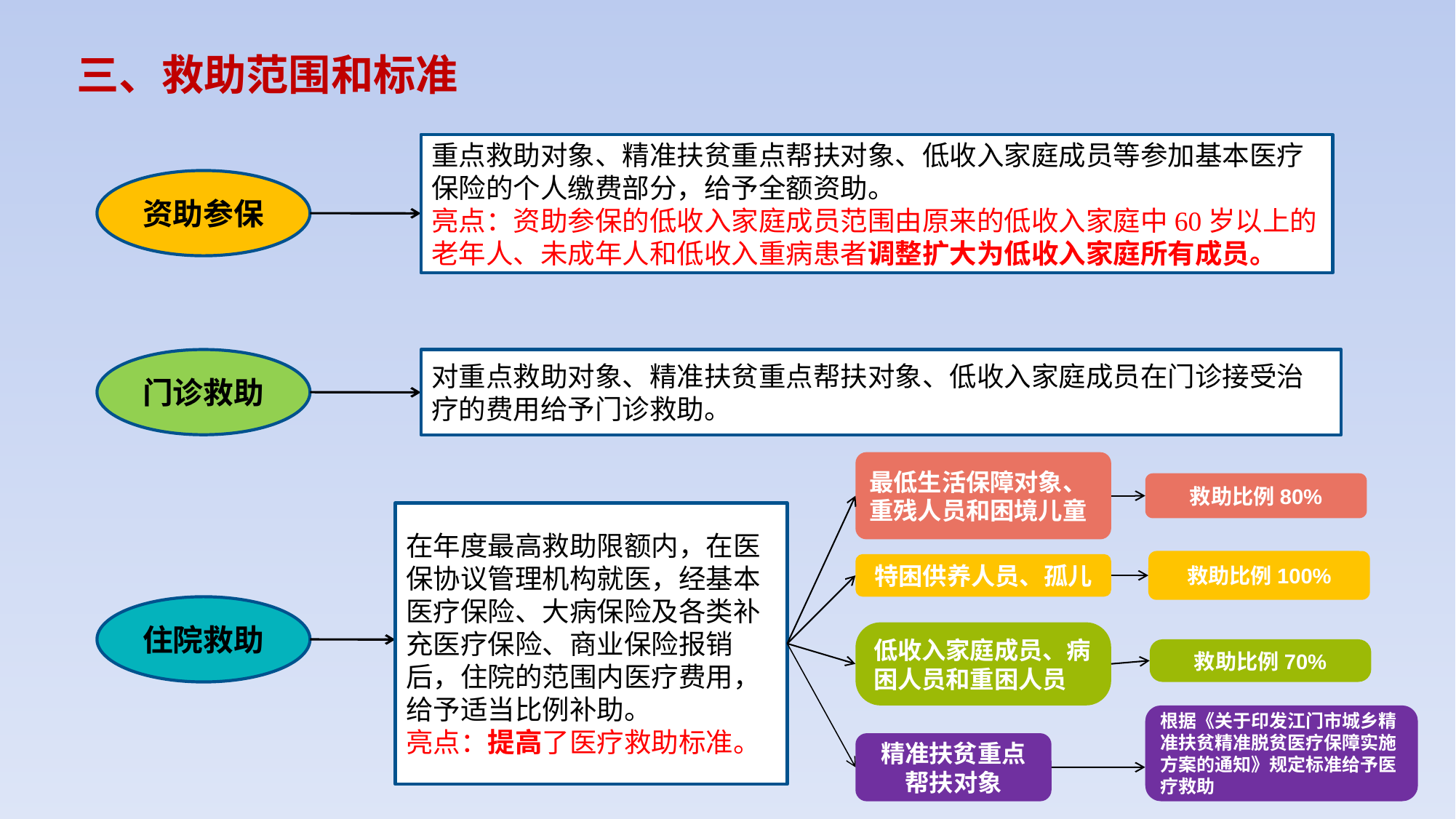

三、救助范围和标准
重点救助对象、精准扶贫重点帮扶对象、低收入家庭成员等参加基本医疗保险的个人缴费部分，给予全额资助。
亮点：资助参保的低收入家庭成员范围由原来的低收入家庭中60岁以上的老年人、未成年人和低收入重病患者调整扩大为低收入家庭所有成员。
资助参保
门诊救助
对重点救助对象、精准扶贫重点帮扶对象、低收入家庭成员在门诊接受治疗的费用给予门诊救助。
最低生活保障对象、重残人员和困境儿童
救助比例80%
在年度最高救助限额内，在医保协议管理机构就医，经基本医疗保险、大病保险及各类补充医疗保险、商业保险报销后，住院的范围内医疗费用，给予适当比例补助。
亮点：提高了医疗救助标准。
救助比例100%
特困供养人员、孤儿
住院救助
低收入家庭成员、病困人员和重困人员
救助比例70%
根据《关于印发江门市城乡精准扶贫精准脱贫医疗保障实施方案的通知》规定标准给予医疗救助
精准扶贫重点
帮扶对象